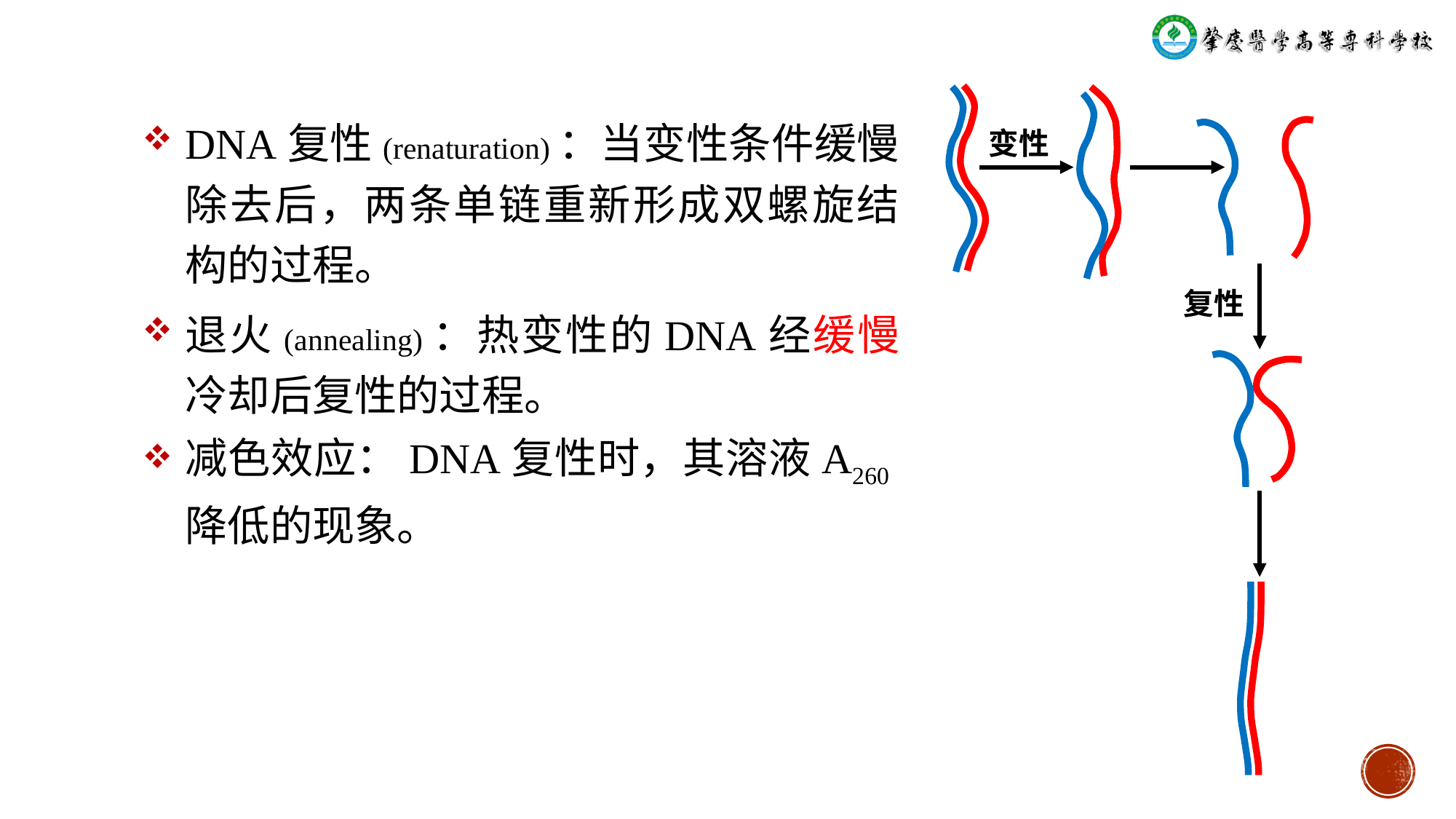

DNA复性(renaturation)：当变性条件缓慢除去后，两条单链重新形成双螺旋结构的过程。
退火(annealing)：热变性的DNA经缓慢冷却后复性的过程。
减色效应：DNA复性时，其溶液A260降低的现象。
变性

复性